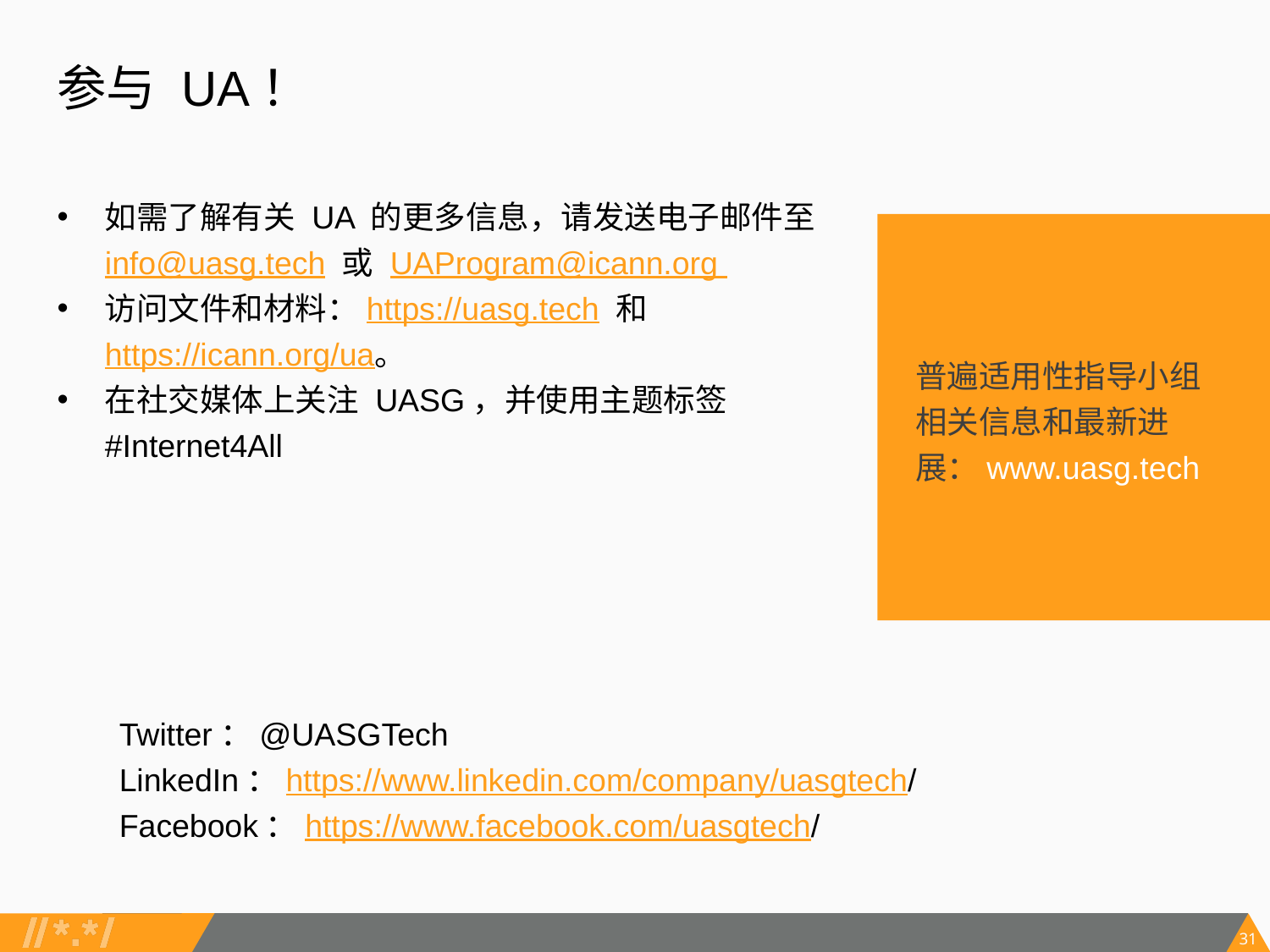

# 参与 UA！
如需了解有关 UA 的更多信息，请发送电子邮件至 info@uasg.tech 或 UAProgram@icann.org
访问文件和材料：https://uasg.tech 和 https://icann.org/ua。
在社交媒体上关注 UASG，并使用主题标签 #Internet4All

普遍适用性指导小组相关信息和最新进展：www.uasg.tech
Twitter：@UASGTech
LinkedIn：https://www.linkedin.com/company/uasgtech/
Facebook：https://www.facebook.com/uasgtech/